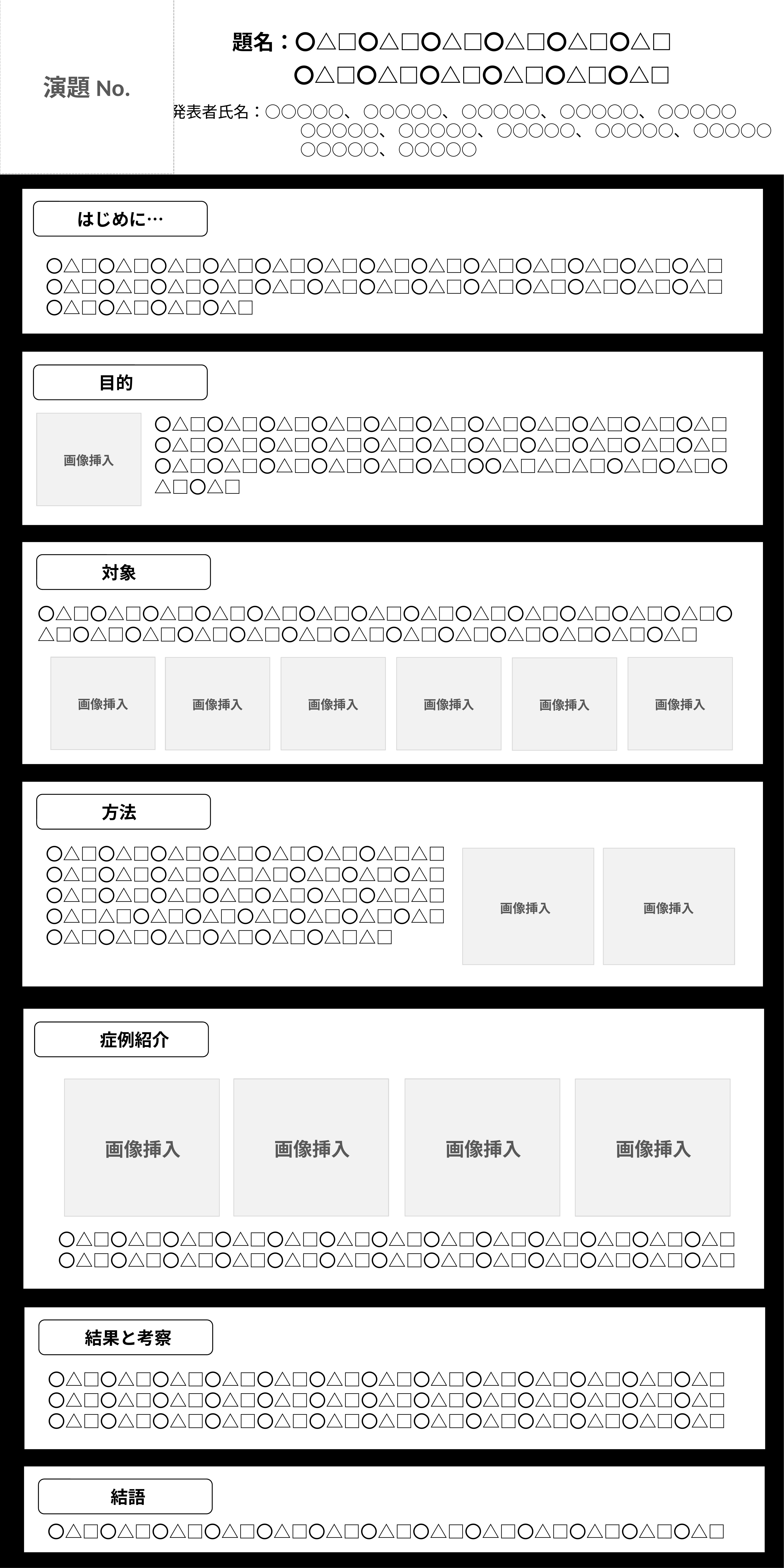

演題No.
題名：〇△□〇△□〇△□〇△□〇△□〇△□
  〇△□〇△□〇△□〇△□〇△□〇△□
発表者氏名：○○○○○、 ○○○○○、 ○○○○○、 ○○○○○、 ○○○○○
　　　　　　　　 ○○○○○、 ○○○○○、 ○○○○○、 ○○○○○、 ○○○○○
　　　　　　　　 ○○○○○、 ○○○○○

はじめに…
〇△□〇△□〇△□〇△□〇△□〇△□〇△□〇△□〇△□〇△□〇△□〇△□〇△□〇△□〇△□〇△□〇△□〇△□〇△□〇△□〇△□〇△□〇△□〇△□〇△□〇△□〇△□〇△□〇△□〇△□

目的
〇△□〇△□〇△□〇△□〇△□〇△□〇△□〇△□〇△□〇△□〇△□〇△□〇△□〇△□〇△□〇△□〇△□〇△□〇△□〇△□〇△□〇△□〇△□〇△□〇△□〇△□〇△□〇△□〇〇△□△□△□〇△□〇△□〇△□〇△□

画像挿入

対象
〇△□〇△□〇△□〇△□〇△□〇△□〇△□〇△□〇△□〇△□〇△□〇△□〇△□〇△□〇△□〇△□〇△□〇△□〇△□〇△□〇△□〇△□〇△□〇△□〇△□〇△□

画像挿入
画像挿入
画像挿入
画像挿入
画像挿入
画像挿入

方法
〇△□〇△□〇△□〇△□〇△□〇△□〇△□△□〇△□〇△□〇△□〇△□△□〇△□〇△□〇△□〇△□〇△□〇△□〇△□〇△□〇△□〇△□△□〇△□△□〇△□〇△□〇△□〇△□〇△□〇△□〇△□〇△□〇△□〇△□〇△□〇△□△□

画像挿入
画像挿入

症例紹介

画像挿入
画像挿入
画像挿入
画像挿入
〇△□〇△□〇△□〇△□〇△□〇△□〇△□〇△□〇△□〇△□〇△□〇△□〇△□〇△□〇△□〇△□〇△□〇△□〇△□〇△□〇△□〇△□〇△□〇△□〇△□〇△□

結果と考察
〇△□〇△□〇△□〇△□〇△□〇△□〇△□〇△□〇△□〇△□〇△□〇△□〇△□〇△□〇△□〇△□〇△□〇△□〇△□〇△□〇△□〇△□〇△□〇△□〇△□〇△□〇△□〇△□〇△□〇△□〇△□〇△□〇△□〇△□〇△□〇△□〇△□〇△□〇△□

結語
〇△□〇△□〇△□〇△□〇△□〇△□〇△□〇△□〇△□〇△□〇△□〇△□〇△□